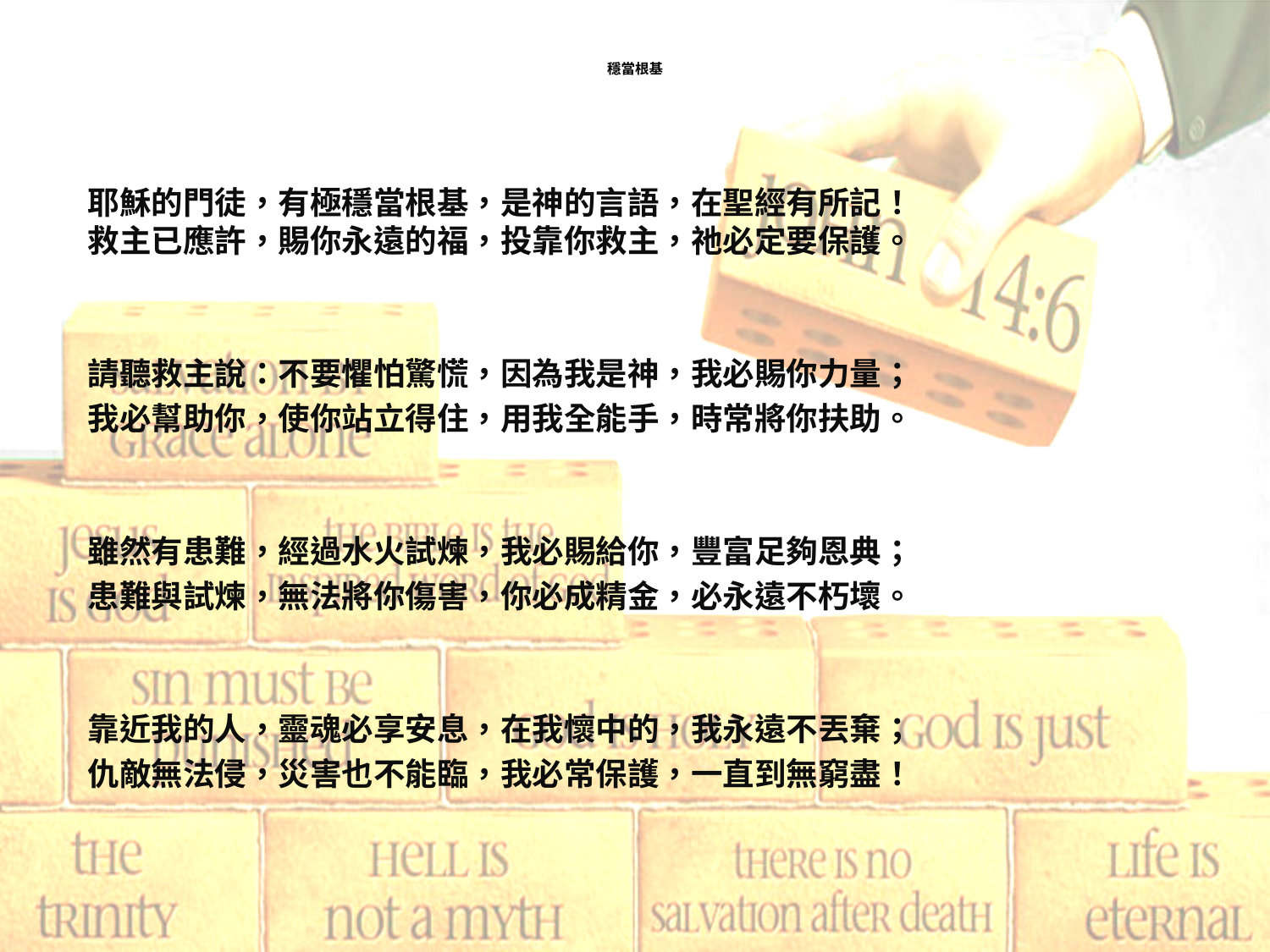

# 穩當根基
耶穌的門徒，有極穩當根基，是神的言語，在聖經有所記！ 救主已應許，賜你永遠的福，投靠你救主，祂必定要保護。

請聽救主說：不要懼怕驚慌，因為我是神，我必賜你力量；
我必幫助你，使你站立得住，用我全能手，時常將你扶助。

雖然有患難，經過水火試煉，我必賜給你，豐富足夠恩典；
患難與試煉，無法將你傷害，你必成精金，必永遠不朽壞。

靠近我的人，靈魂必享安息，在我懷中的，我永遠不丟棄；
仇敵無法侵，災害也不能臨，我必常保護，一直到無窮盡！